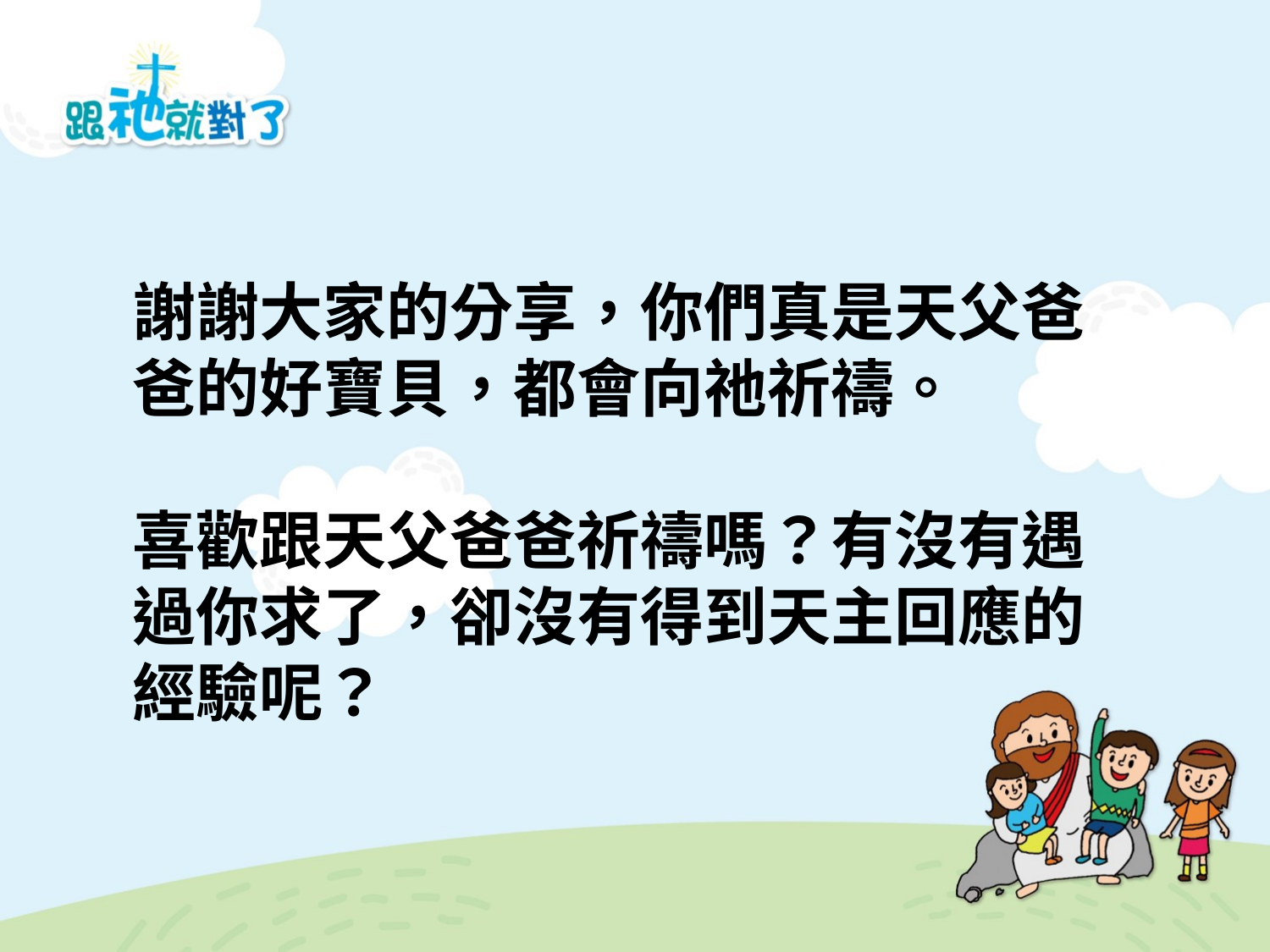

謝謝大家的分享，你們真是天父爸爸的好寶貝，都會向祂祈禱。

喜歡跟天父爸爸祈禱嗎？有沒有遇過你求了，卻沒有得到天主回應的經驗呢？